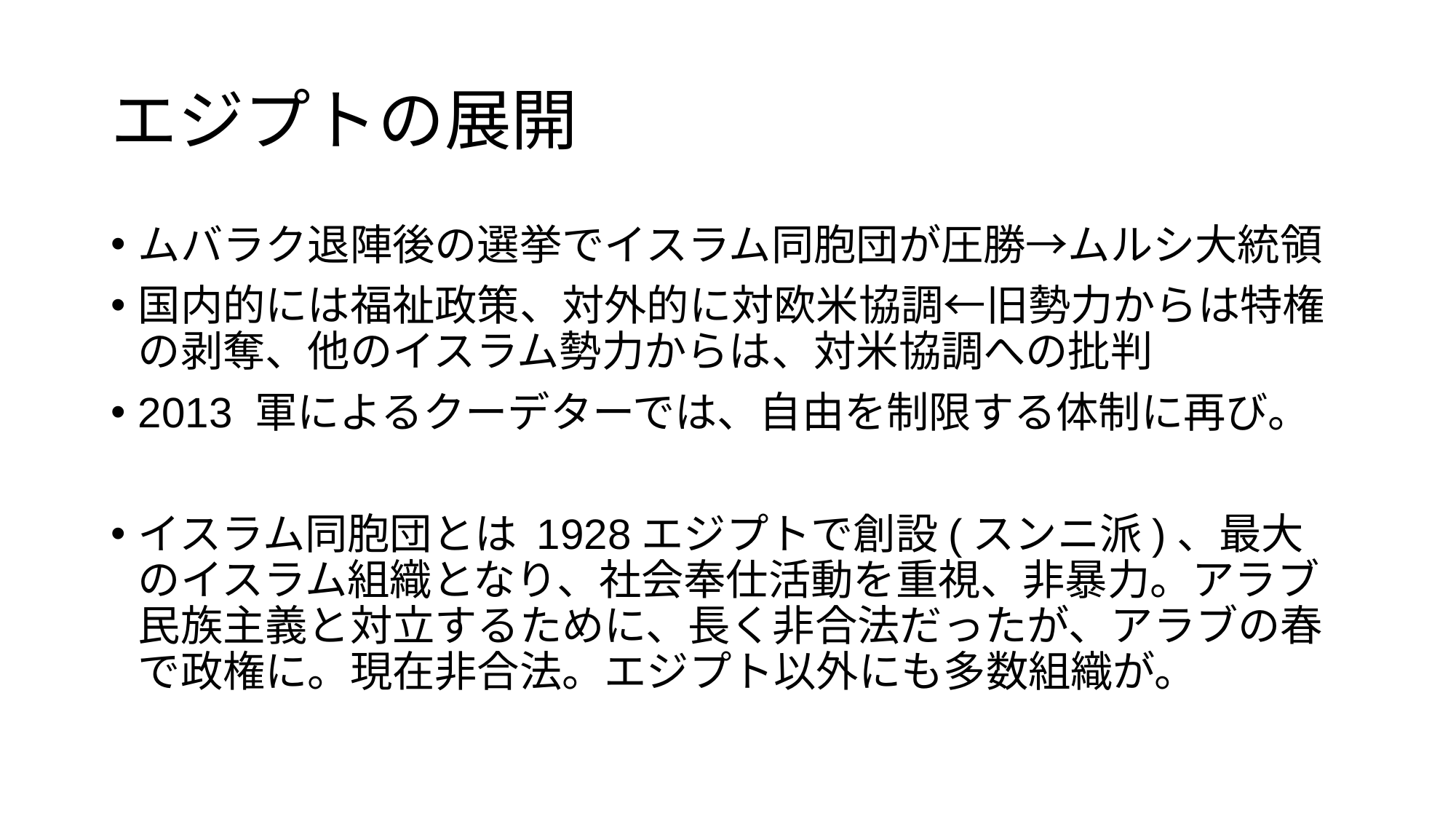

# エジプトの展開
ムバラク退陣後の選挙でイスラム同胞団が圧勝→ムルシ大統領
国内的には福祉政策、対外的に対欧米協調←旧勢力からは特権の剥奪、他のイスラム勢力からは、対米協調への批判
2013 軍によるクーデターでは、自由を制限する体制に再び。

イスラム同胞団とは 1928エジプトで創設(スンニ派)、最大のイスラム組織となり、社会奉仕活動を重視、非暴力。アラブ民族主義と対立するために、長く非合法だったが、アラブの春で政権に。現在非合法。エジプト以外にも多数組織が。